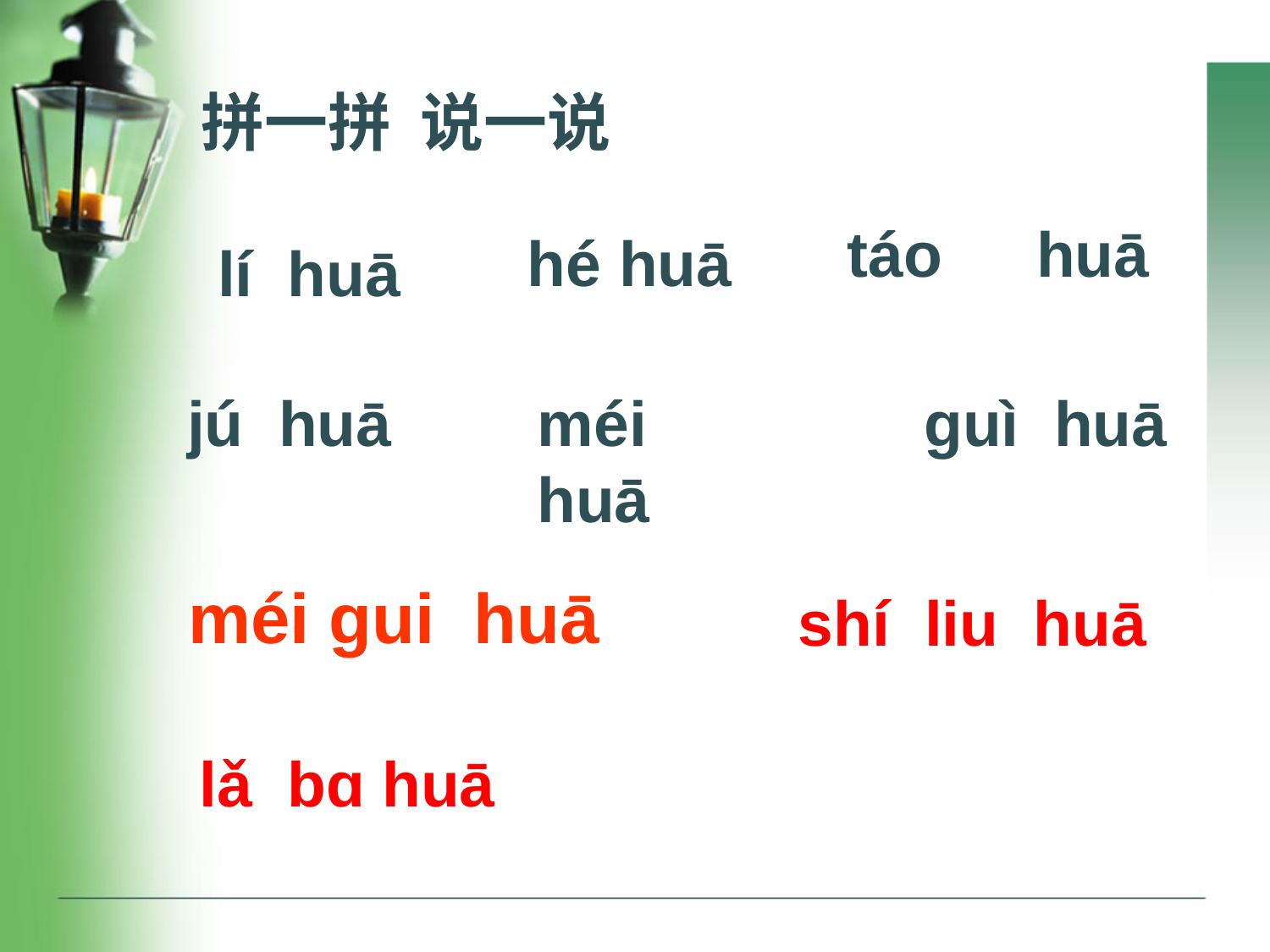

拼一拼  说一说
táo　huā
hé huā
lí  huā
jú  huā
méi  huā
guì  huā
méi gui  huā
shí  liu  huā
lǎ  bɑ huā